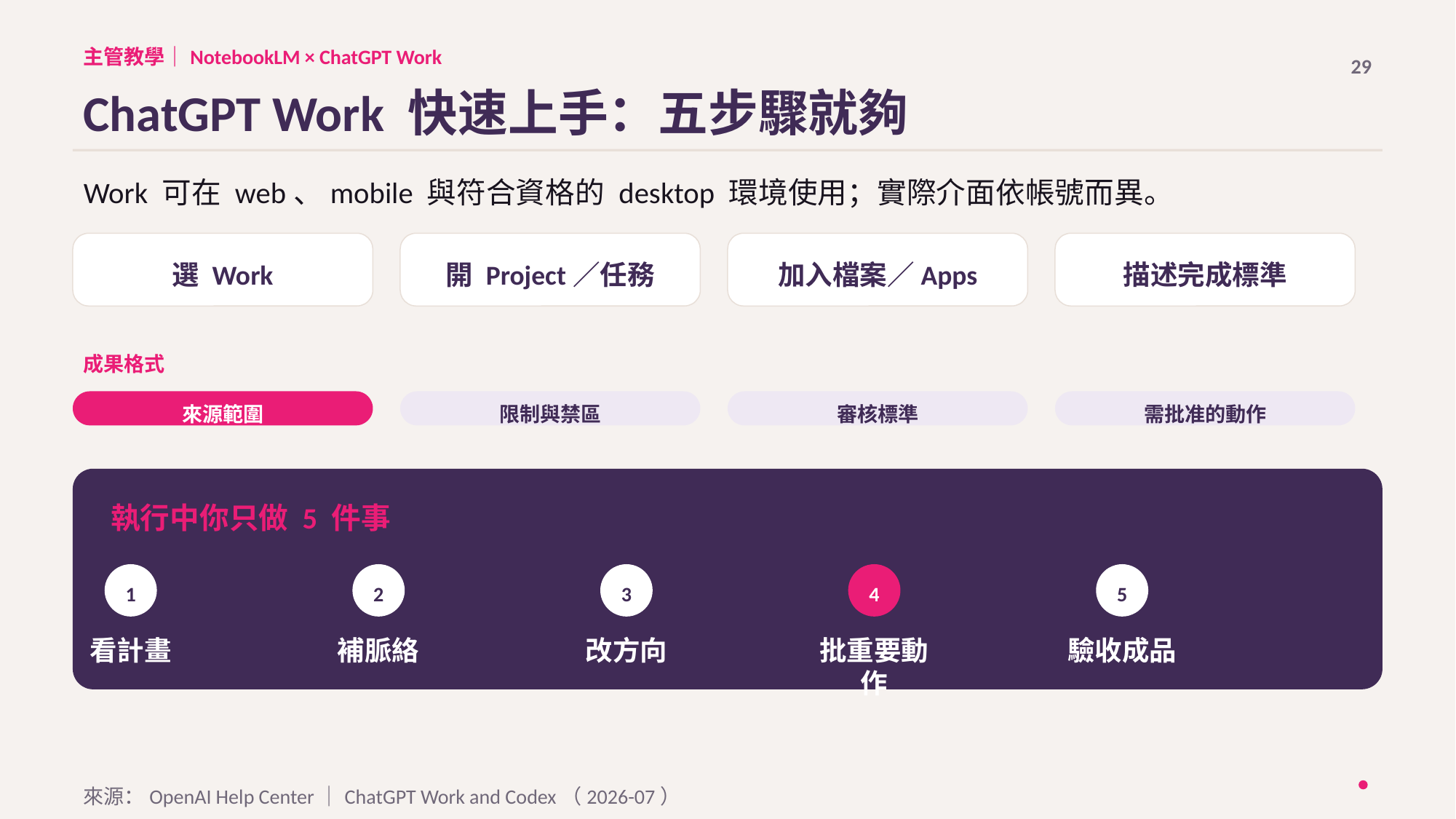

主管教學｜NotebookLM × ChatGPT Work
29
ChatGPT Work 快速上手：五步驟就夠

Work 可在 web、mobile 與符合資格的 desktop 環境使用；實際介面依帳號而異。

選 Work
開 Project／任務
加入檔案／Apps
描述完成標準
成果格式

來源範圍
限制與禁區
審核標準
需批准的動作

執行中你只做 5 件事

1
2
3
4
5
看計畫
補脈絡
改方向
批重要動作
驗收成品
來源：OpenAI Help Center｜ChatGPT Work and Codex（2026-07）